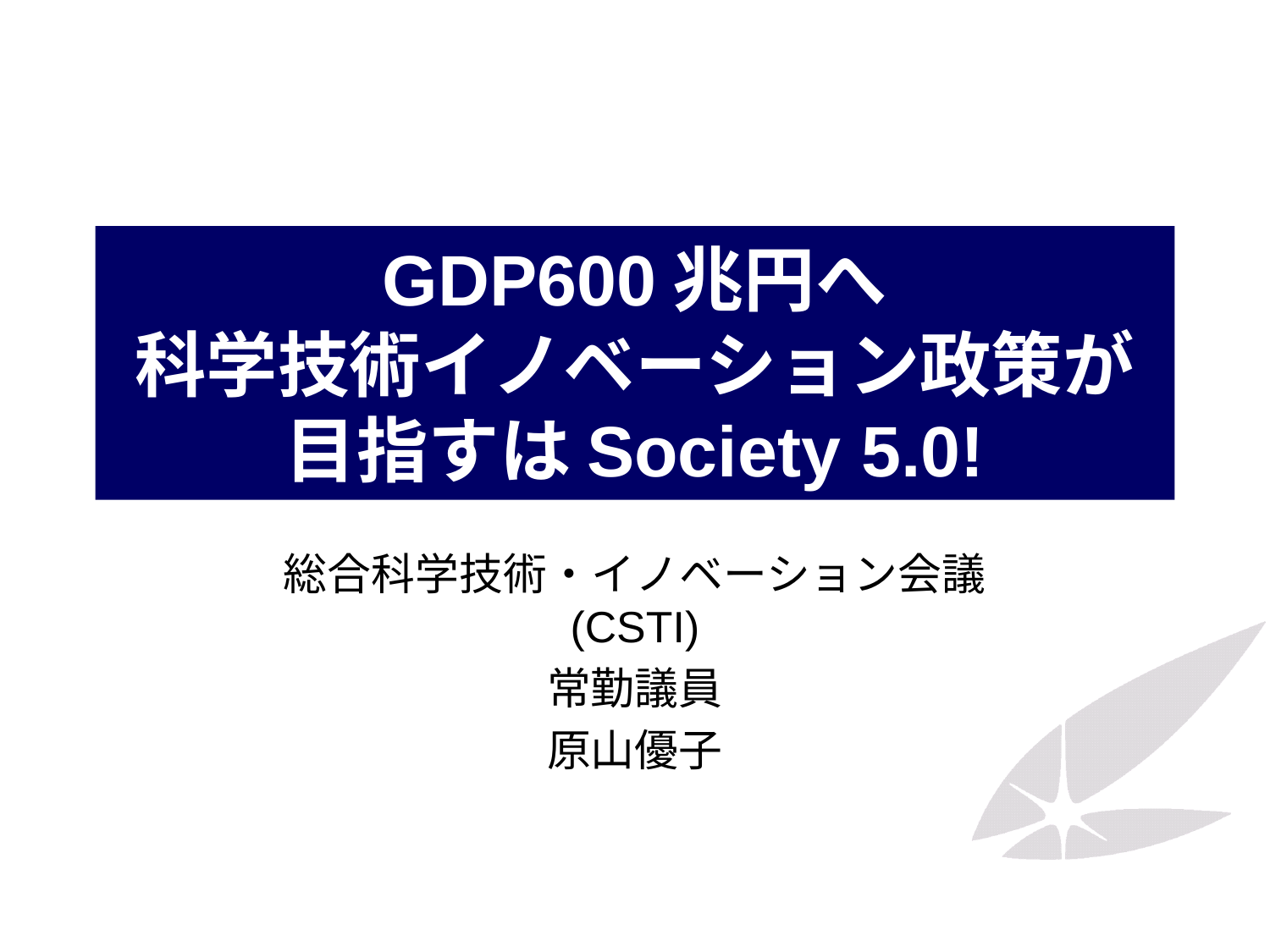

# GDP600兆円へ 科学技術イノベーション政策が 目指すはSociety 5.0!
総合科学技術・イノベーション会議
(CSTI)
常勤議員
原山優子